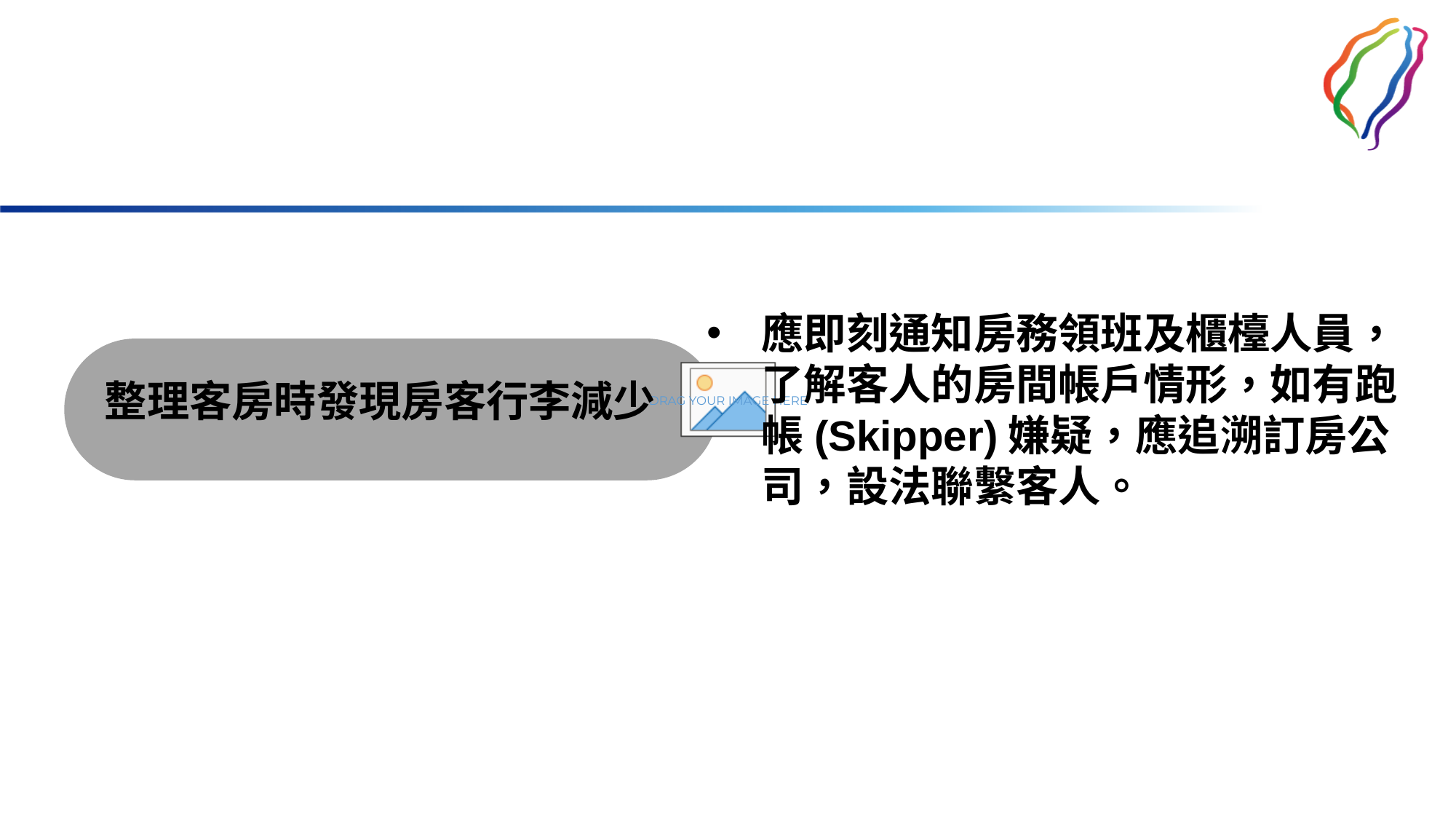

應即刻通知房務領班及櫃檯人員，了解客人的房間帳戶情形，如有跑帳(Skipper)嫌疑，應追溯訂房公司，設法聯繫客人。

整理客房時發現房客行李減少